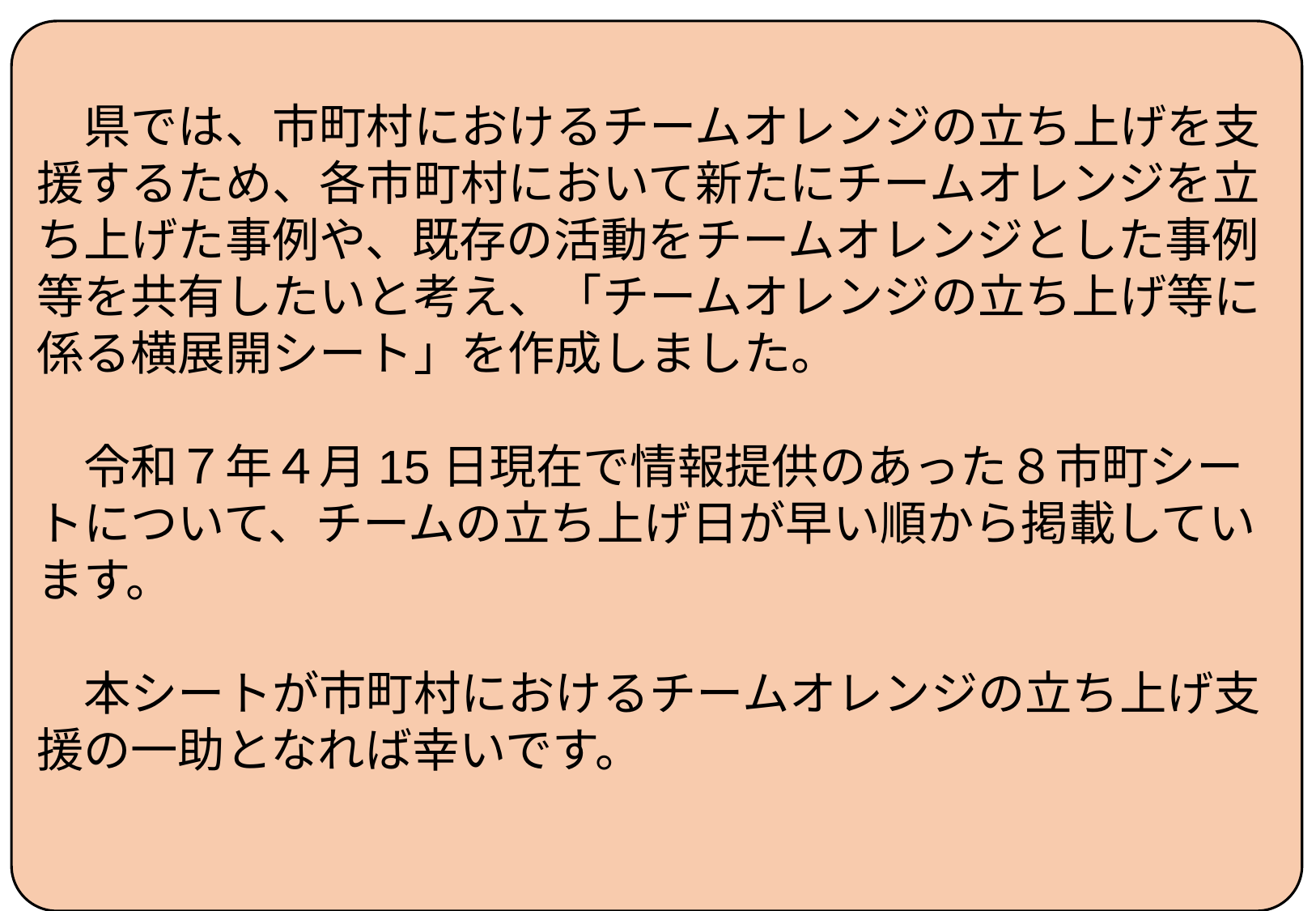

県では、市町村におけるチームオレンジの立ち上げを支援するため、各市町村において新たにチームオレンジを立ち上げた事例や、既存の活動をチームオレンジとした事例等を共有したいと考え、「チームオレンジの立ち上げ等に係る横展開シート」を作成しました。

　令和７年４月15日現在で情報提供のあった８市町シートについて、チームの立ち上げ日が早い順から掲載しています。

　本シートが市町村におけるチームオレンジの立ち上げ支援の一助となれば幸いです。